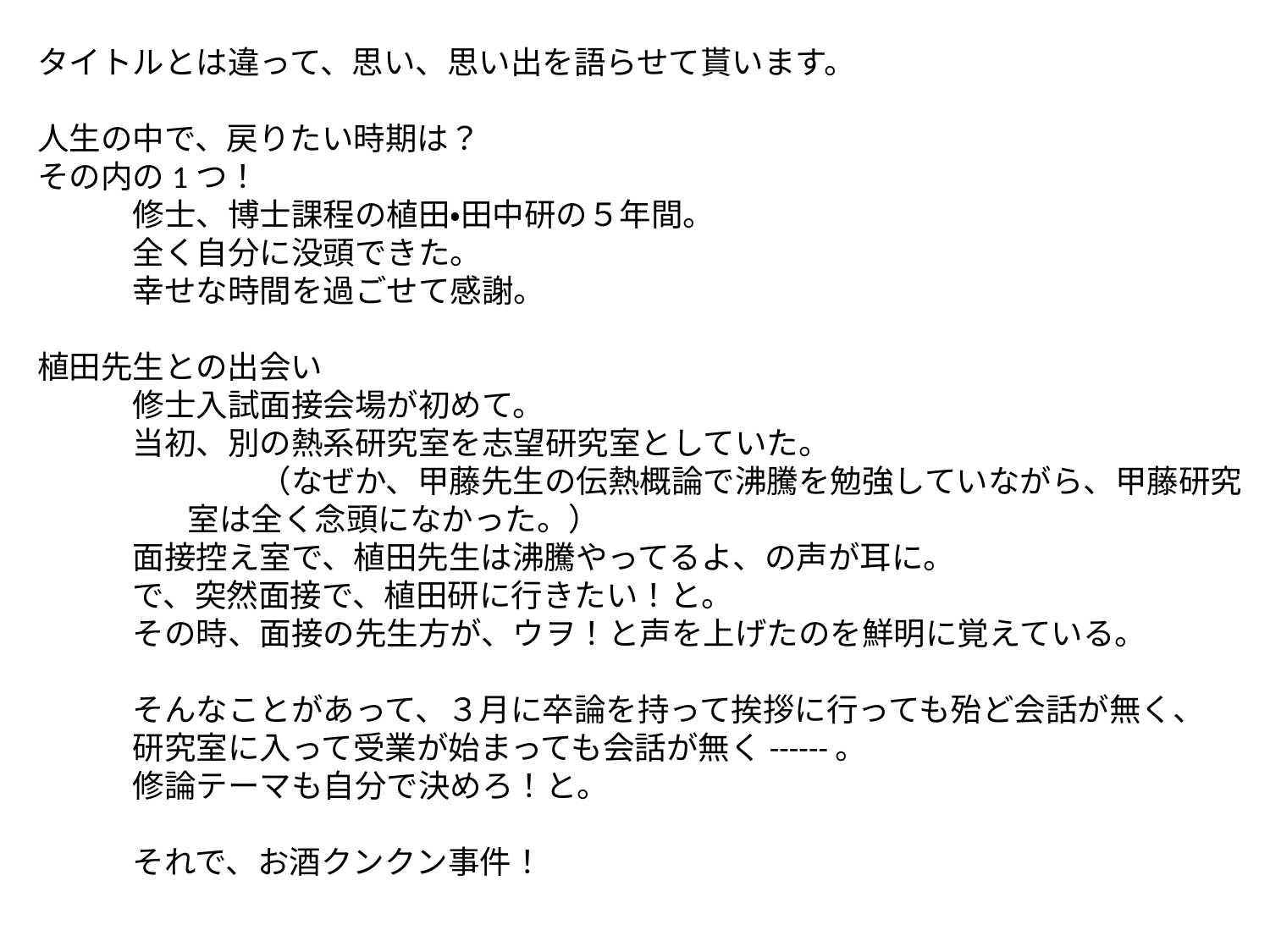

タイトルとは違って、思い、思い出を語らせて貰います。

人生の中で、戻りたい時期は？
その内の1つ！
　　　修士、博士課程の植田・田中研の５年間。
　　　全く自分に没頭できた。
　　　幸せな時間を過ごせて感謝。

植田先生との出会い
　　　修士入試面接会場が初めて。
　　　当初、別の熱系研究室を志望研究室としていた。
　　　　　　　（なぜか、甲藤先生の伝熱概論で沸騰を勉強していながら、甲藤研究室は全く念頭になかった。）
　　　面接控え室で、植田先生は沸騰やってるよ、の声が耳に。
　　　で、突然面接で、植田研に行きたい！と。
　　　その時、面接の先生方が、ウヲ！と声を上げたのを鮮明に覚えている。

　　　そんなことがあって、３月に卒論を持って挨拶に行っても殆ど会話が無く、
　　　研究室に入って受業が始まっても会話が無く------。
　　　修論テーマも自分で決めろ！と。

　　　それで、お酒クンクン事件！